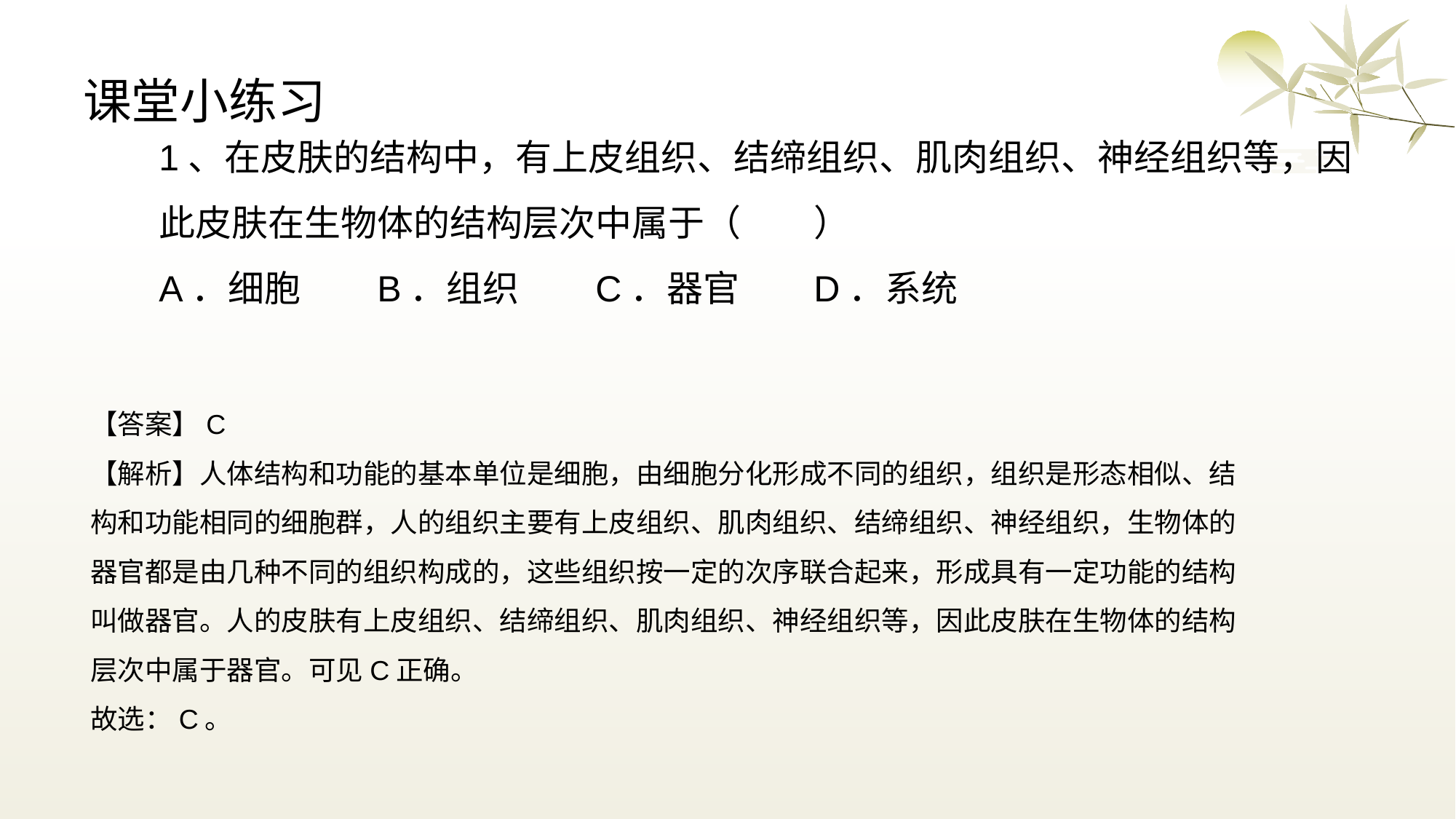

# 课堂小练习
1、在皮肤的结构中，有上皮组织、结缔组织、肌肉组织、神经组织等，因此皮肤在生物体的结构层次中属于（　　）
A．细胞	B．组织	C．器官	D．系统
【答案】C
【解析】人体结构和功能的基本单位是细胞，由细胞分化形成不同的组织，组织是形态相似、结构和功能相同的细胞群，人的组织主要有上皮组织、肌肉组织、结缔组织、神经组织，生物体的器官都是由几种不同的组织构成的，这些组织按一定的次序联合起来，形成具有一定功能的结构叫做器官。人的皮肤有上皮组织、结缔组织、肌肉组织、神经组织等，因此皮肤在生物体的结构层次中属于器官。可见C正确。
故选：C。